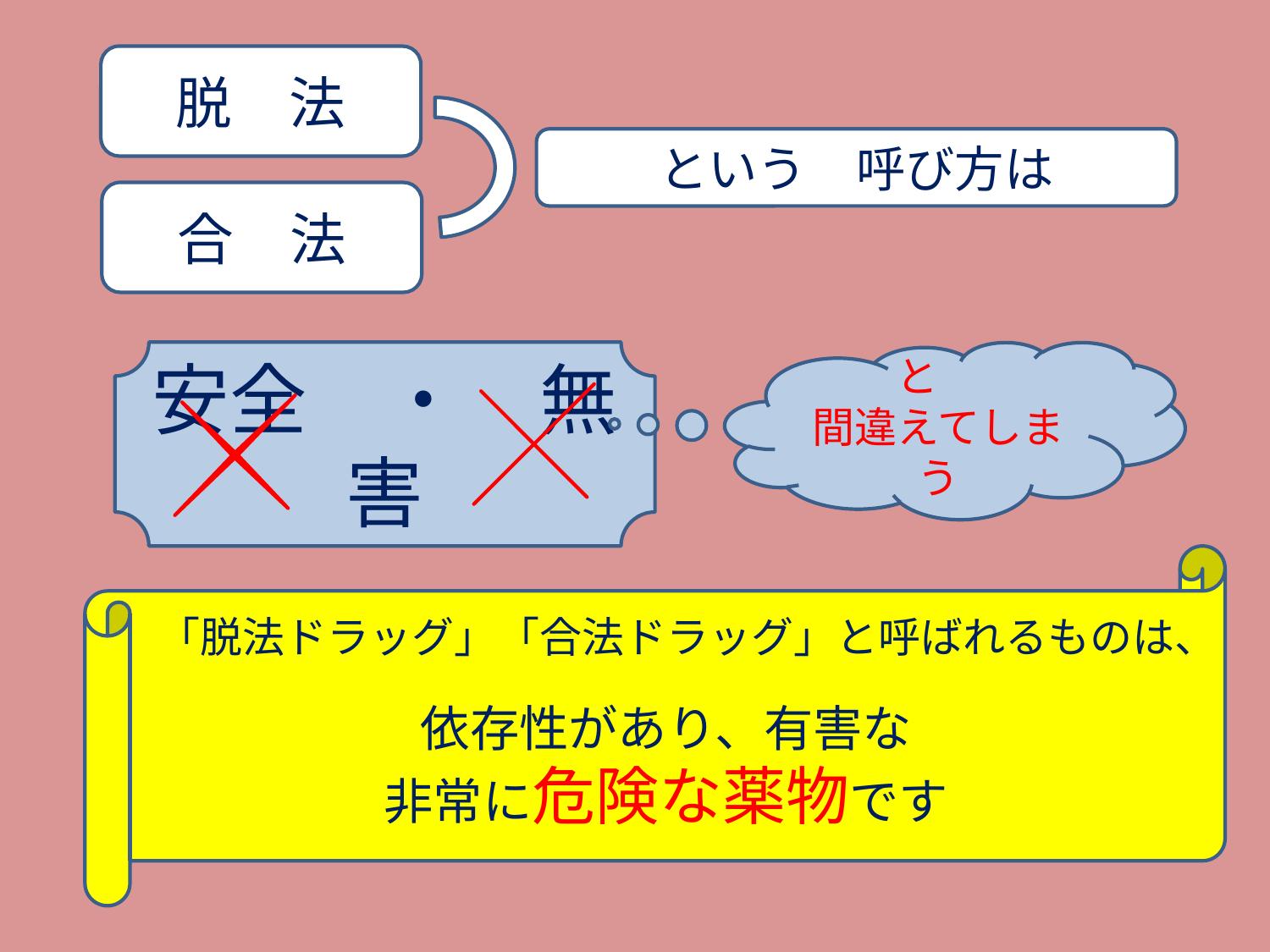

脱　法

という　呼び方は
合　法
安全　・　無害
と
間違えてしまう

「脱法ドラッグ」「合法ドラッグ」と呼ばれるものは、

依存性があり、有害な
非常に危険な薬物です